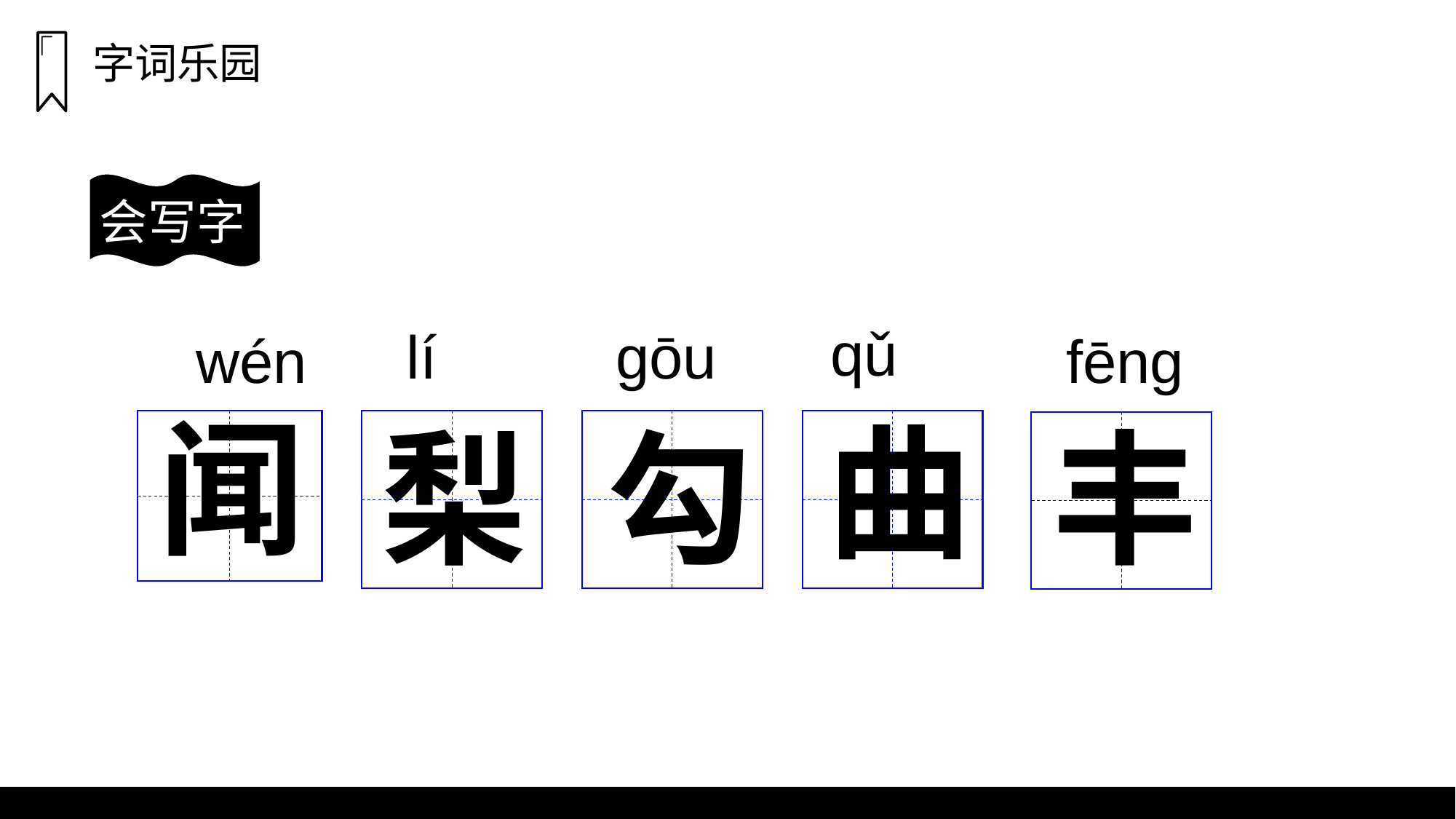

字词乐园
会写字
qǔ
ɡōu
lí
fēnɡ
wén
闻
曲
梨
勾
丰